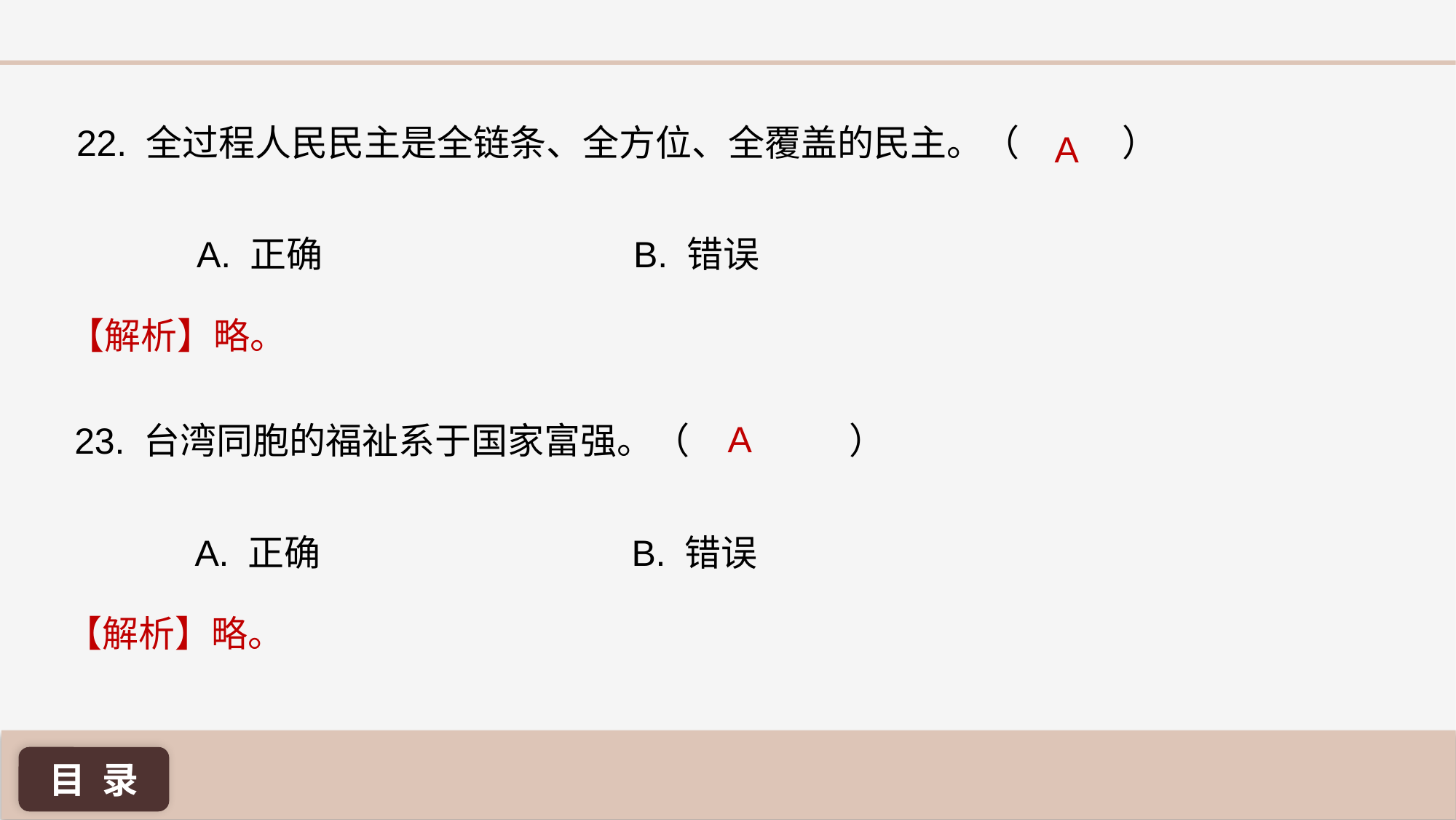

22. 全过程人民民主是全链条、全方位、全覆盖的民主。（	 ）
A
A. 正确 			B. 错误
【解析】略。
A
23. 台湾同胞的福祉系于国家富强。（ 	        ）
A. 正确 			B. 错误
【解析】略。